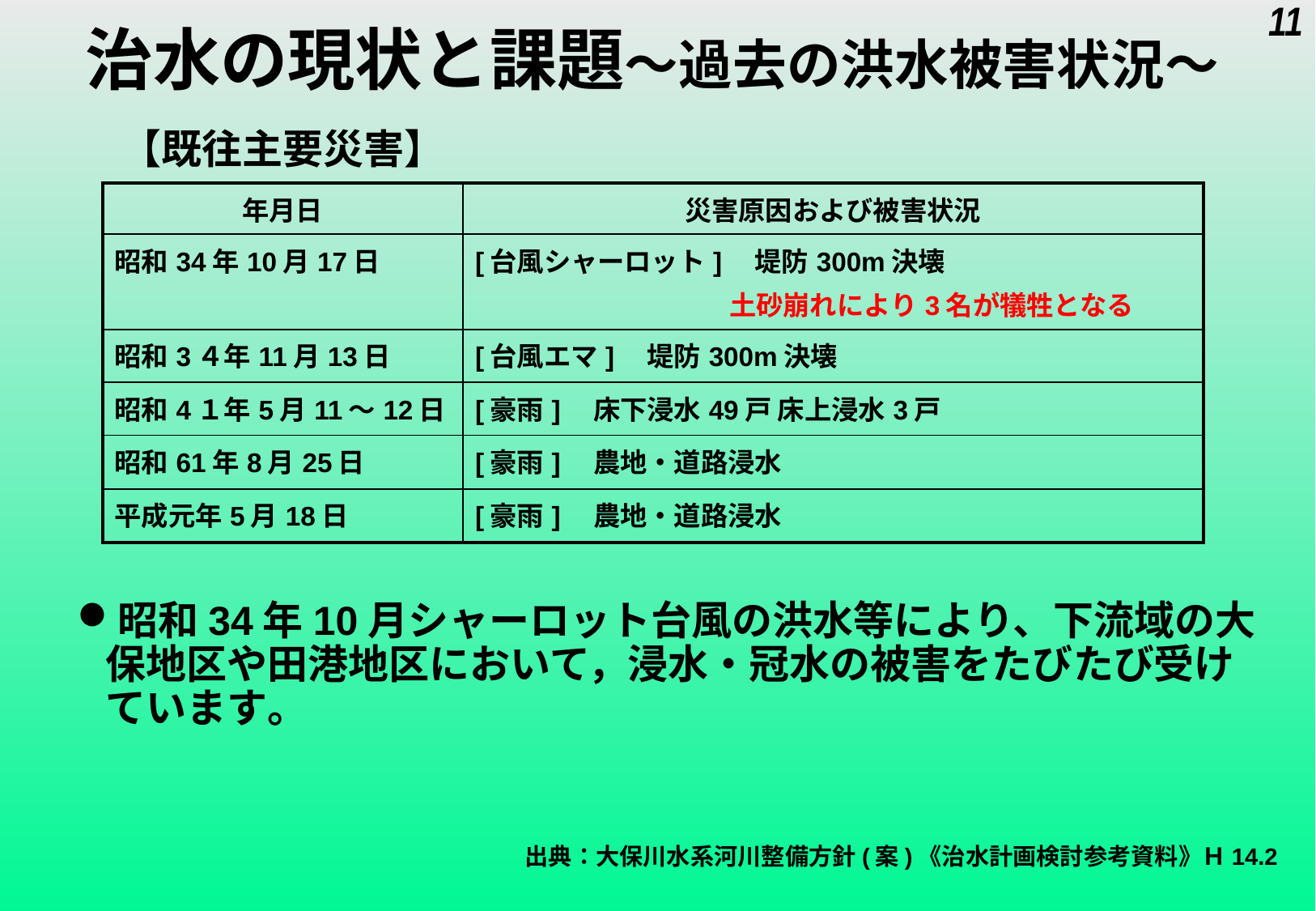

治水の現状と課題～過去の洪水被害状況～
11
【既往主要災害】
| 年月日 | 災害原因および被害状況 |
| --- | --- |
| 昭和34年10月17日 | [台風シャーロット]　堤防300m決壊 　　　　　　　　　 土砂崩れにより3名が犠牲となる |
| 昭和3４年11月13日 | [台風エマ]　堤防300m決壊 |
| 昭和4１年5月11～12日 | [豪雨]　床下浸水49戸 床上浸水3戸 |
| 昭和61年8月25日 | [豪雨]　農地・道路浸水 |
| 平成元年5月18日 | [豪雨]　農地・道路浸水 |
昭和34年10月シャーロット台風の洪水等により、下流域の大保地区や田港地区において，浸水・冠水の被害をたびたび受けています。

出典：大保川水系河川整備方針(案)《治水計画検討参考資料》Ｈ14.2